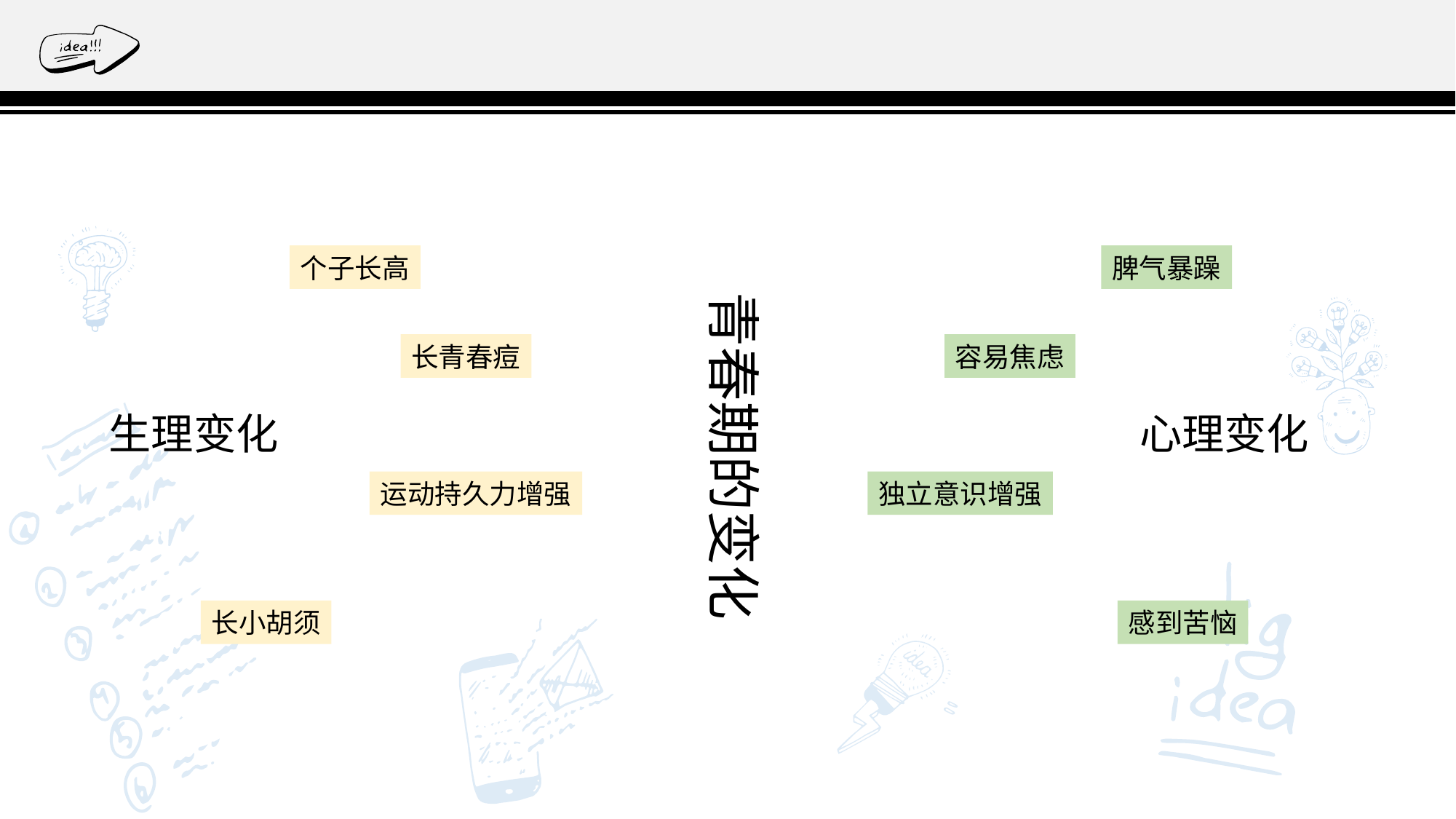

个子长高
脾气暴躁
青春期的变化
长青春痘
容易焦虑
生理变化
心理变化
运动持久力增强
独立意识增强
长小胡须
感到苦恼